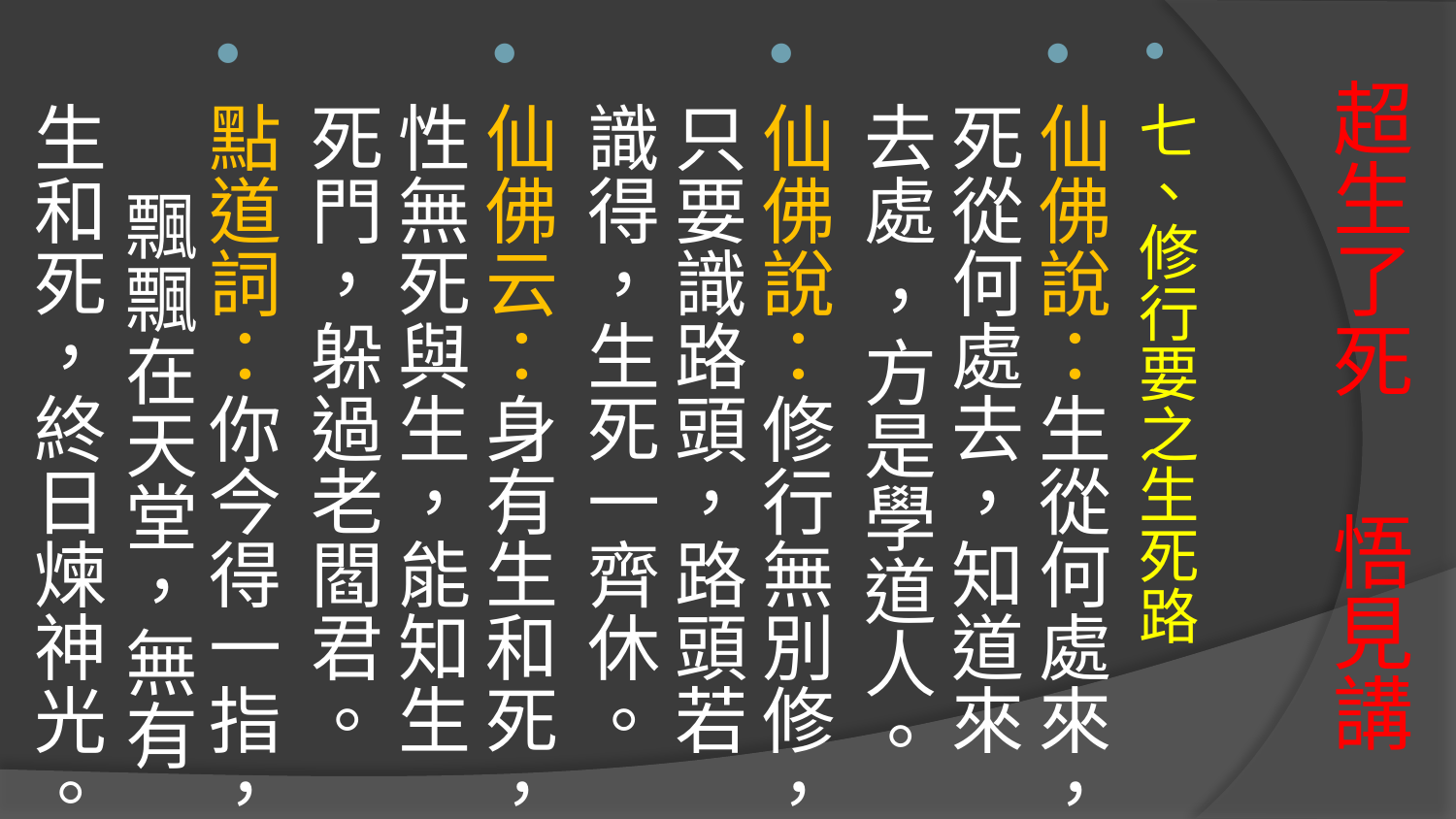

七、修行要之生死路
仙佛說：生從何處來，死從何處去，知道來去處 ，方是學道人。
仙佛說：修行無別修，只要識路頭，路頭若識得，生死一齊休。
仙佛云：身有生和死，性無死與生，能知生死門，躲過老閻君。
點道詞：你今得一指， 　飄飄在天堂，無有生和死，終日煉神光。
# 超生了死      悟見講